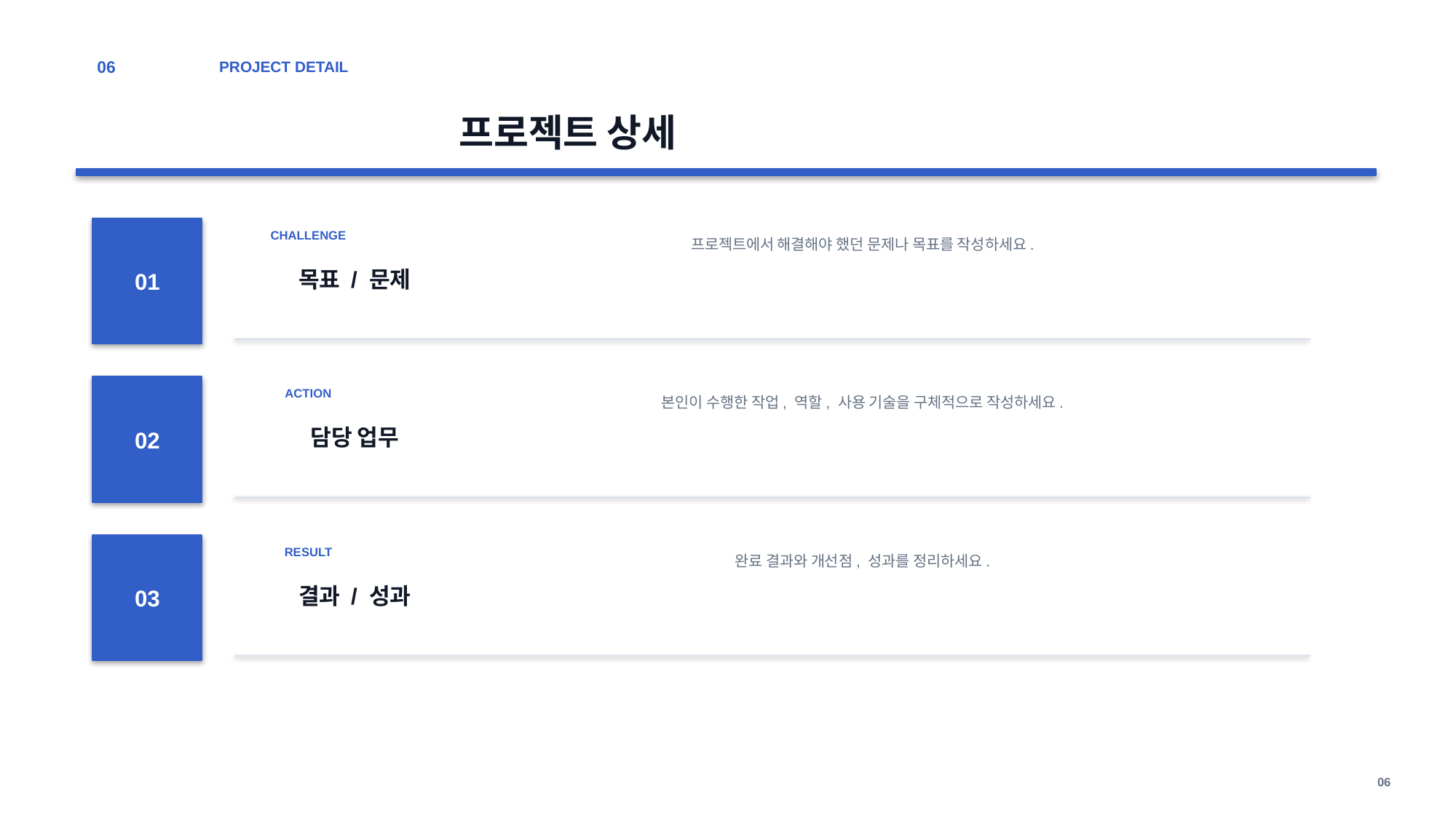

06
PROJECT DETAIL
프로젝트 상세

01
CHALLENGE
프로젝트에서 해결해야 했던 문제나 목표를 작성하세요.
목표 / 문제

02
ACTION
본인이 수행한 작업, 역할, 사용 기술을 구체적으로 작성하세요.
담당 업무

03
RESULT
완료 결과와 개선점, 성과를 정리하세요.
결과 / 성과

06